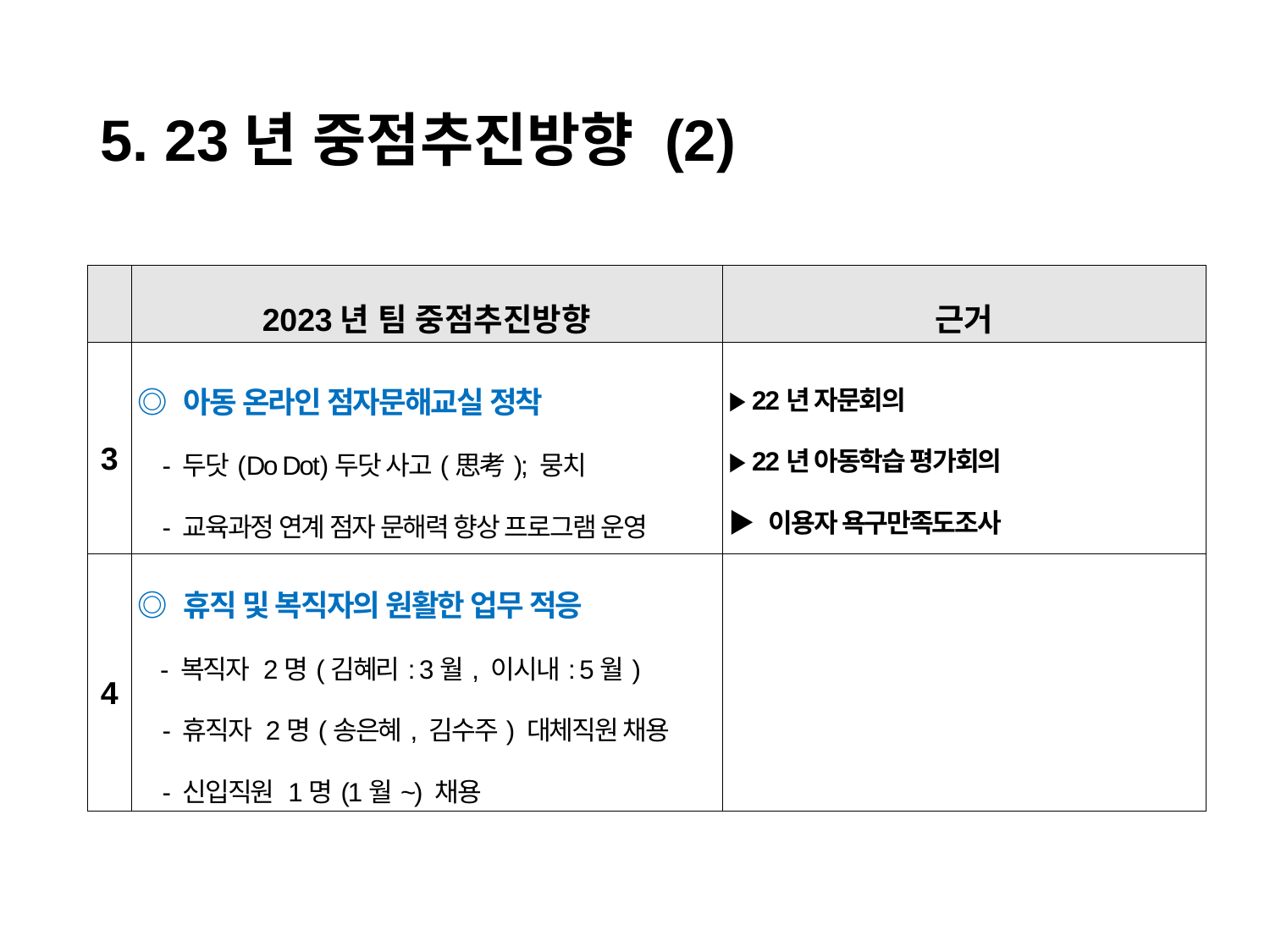

# 5. 23년 중점추진방향 (2)

|  | 2023년 팀 중점추진방향 | 근거 |
| --- | --- | --- |
| 3 | ◎ 아동 온라인 점자문해교실 정착 - 두닷(Do Dot)두닷 사고(思考); 뭉치 - 교육과정 연계 점자 문해력 향상 프로그램 운영 | ▶ 22년 자문회의 ▶ 22년 아동학습 평가회의 ▶ 이용자 욕구만족도조사 |
| 4 | ◎ 휴직 및 복직자의 원활한 업무 적응 - 복직자 2명(김혜리: 3월, 이시내: 5월) - 휴직자 2명(송은혜, 김수주) 대체직원 채용 - 신입직원 1명(1월~) 채용 |  |